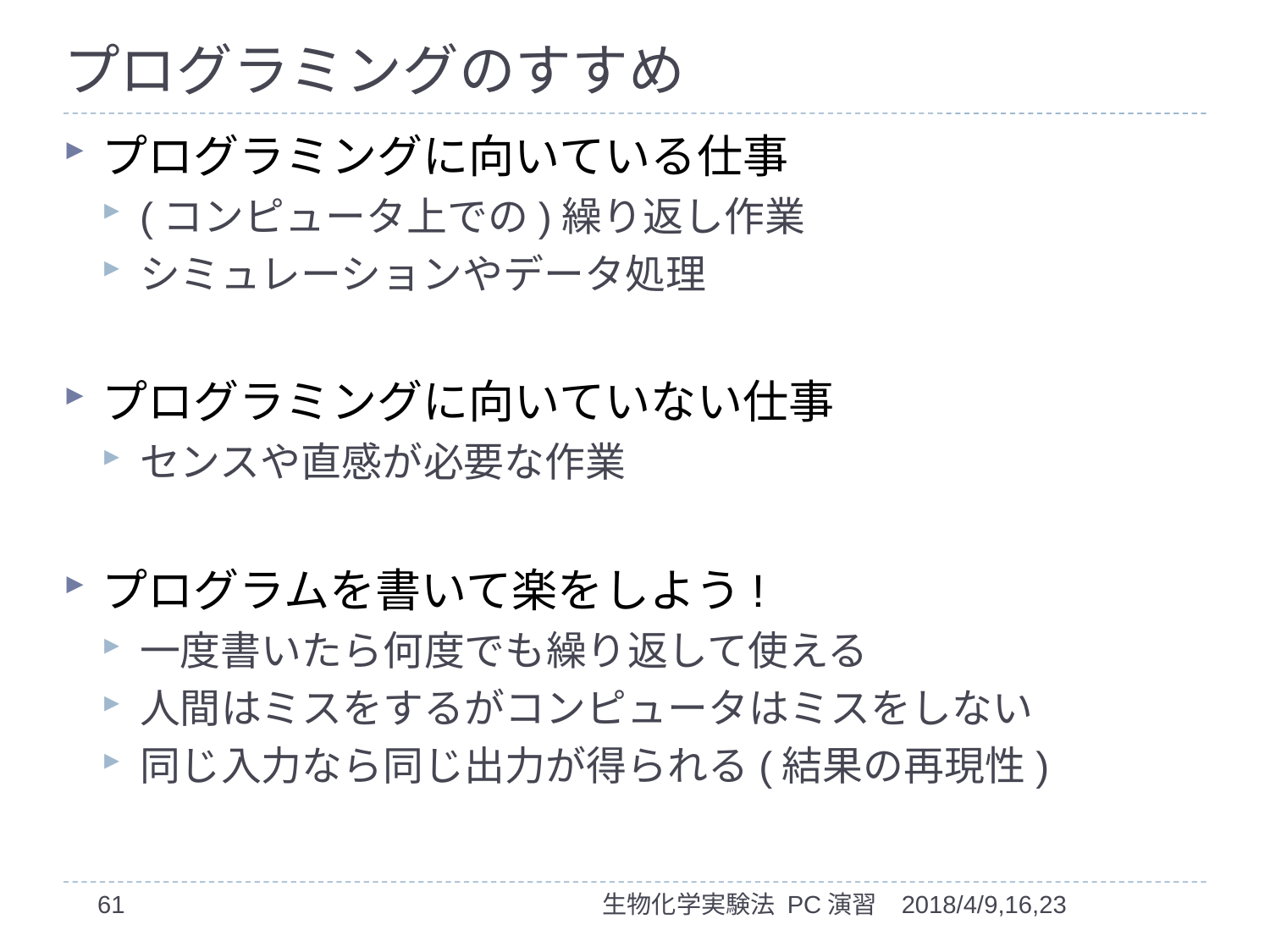

# プログラミングのすすめ
プログラミングに向いている仕事
(コンピュータ上での)繰り返し作業
シミュレーションやデータ処理

プログラミングに向いていない仕事
センスや直感が必要な作業

プログラムを書いて楽をしよう!
一度書いたら何度でも繰り返して使える
人間はミスをするがコンピュータはミスをしない
同じ入力なら同じ出力が得られる(結果の再現性)
61
生物化学実験法 PC演習
2018/4/9,16,23